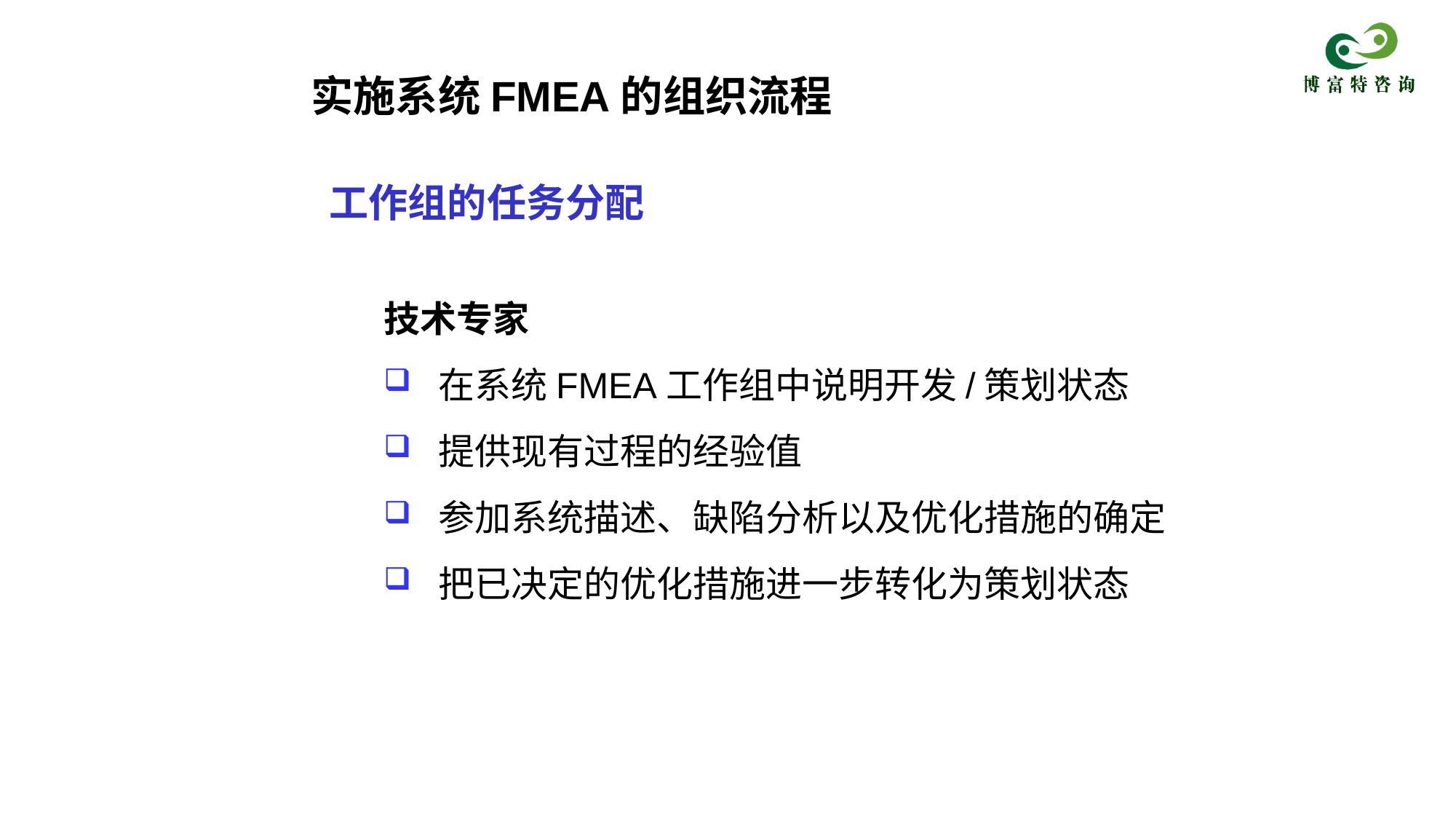

实施系统FMEA的组织流程
工作组的任务分配
技术专家
在系统FMEA工作组中说明开发/策划状态
提供现有过程的经验值
参加系统描述、缺陷分析以及优化措施的确定
把已决定的优化措施进一步转化为策划状态